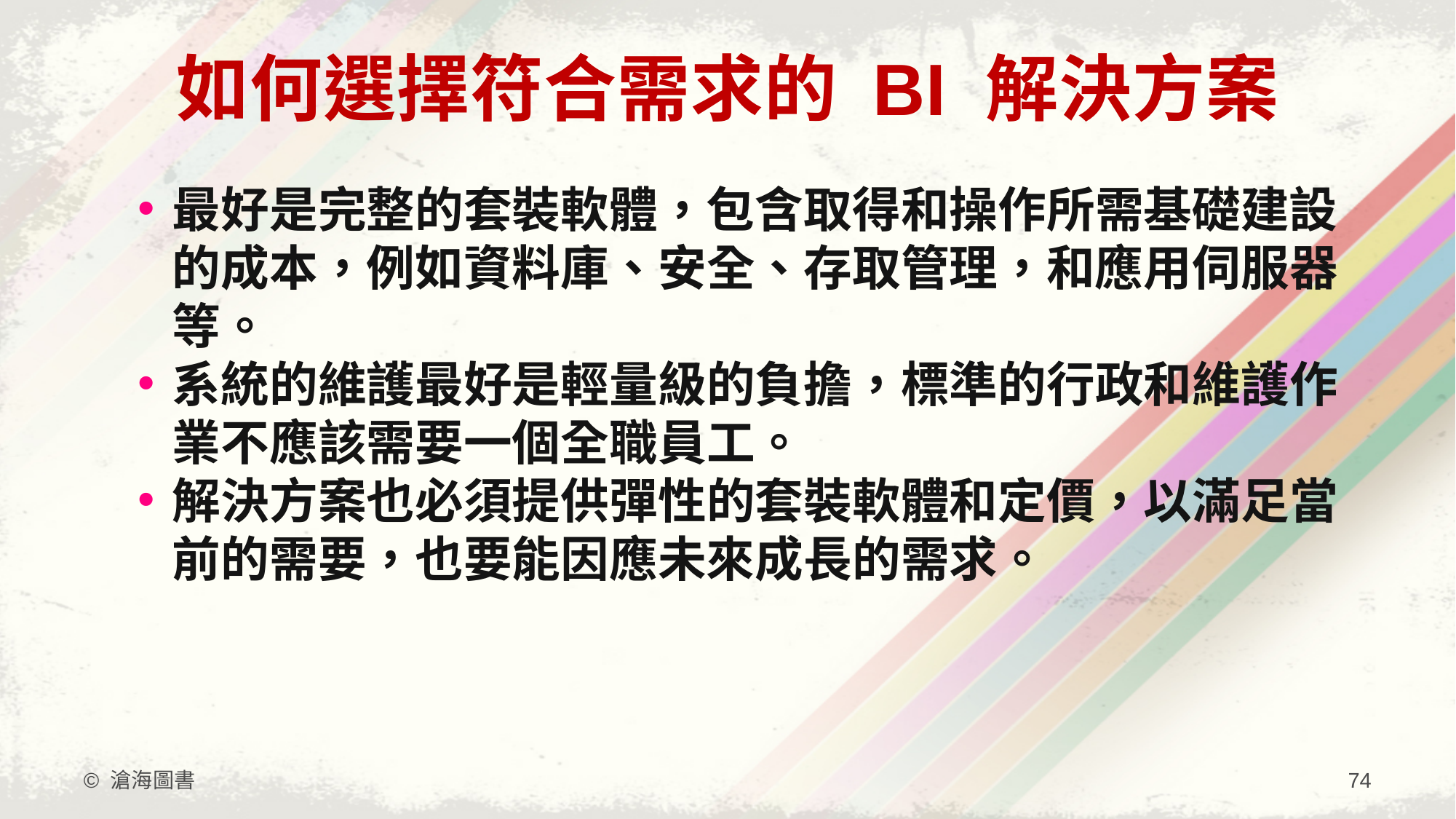

# 如何選擇符合需求的 BI 解決方案
最好是完整的套裝軟體，包含取得和操作所需基礎建設的成本，例如資料庫、安全、存取管理，和應用伺服器等。
系統的維護最好是輕量級的負擔，標準的行政和維護作業不應該需要一個全職員工。
解決方案也必須提供彈性的套裝軟體和定價，以滿足當前的需要，也要能因應未來成長的需求。

© 滄海圖書
74